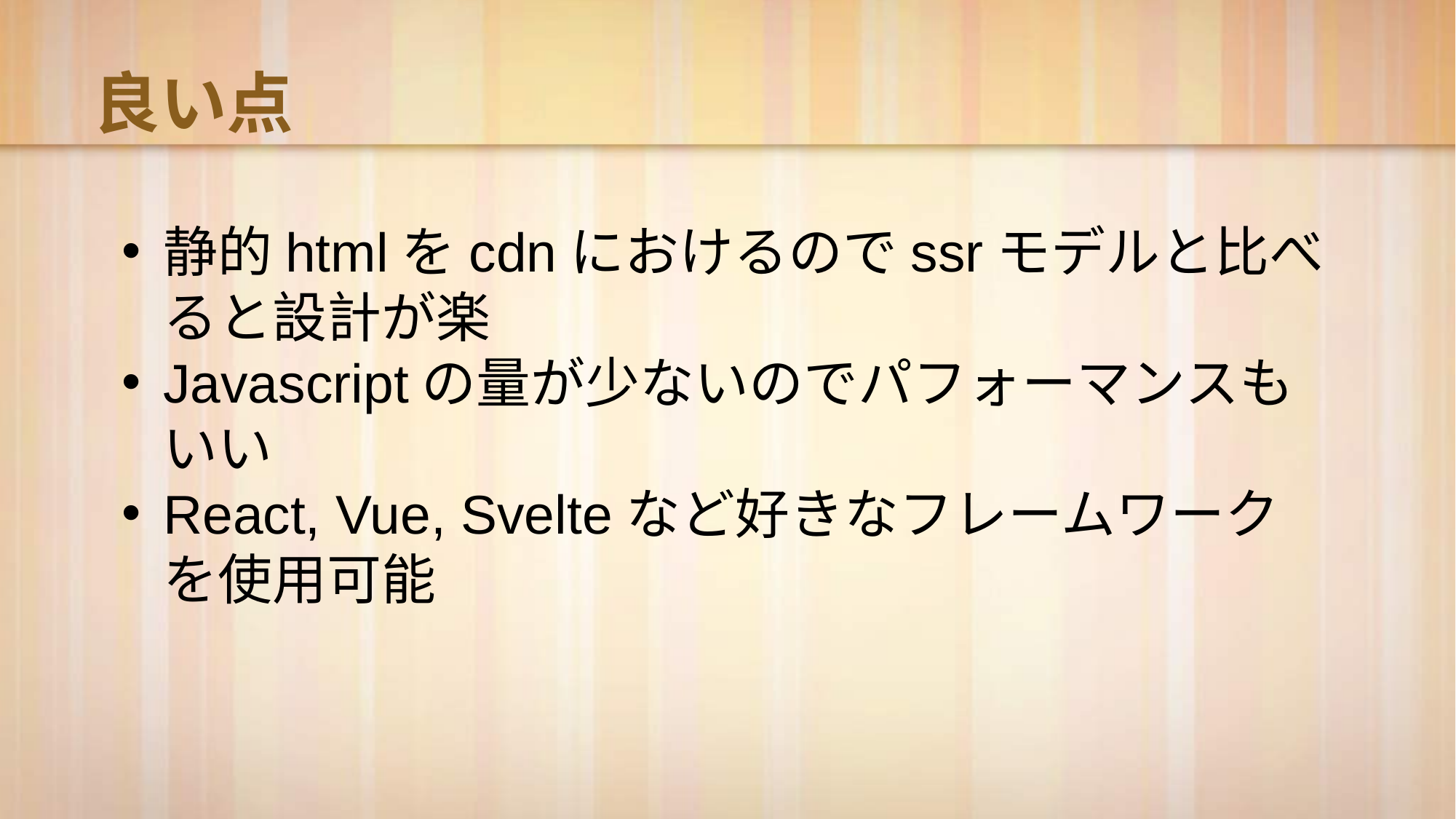

# 良い点
静的htmlをcdnにおけるのでssrモデルと比べると設計が楽
Javascriptの量が少ないのでパフォーマンスもいい
React, Vue, Svelteなど好きなフレームワークを使用可能